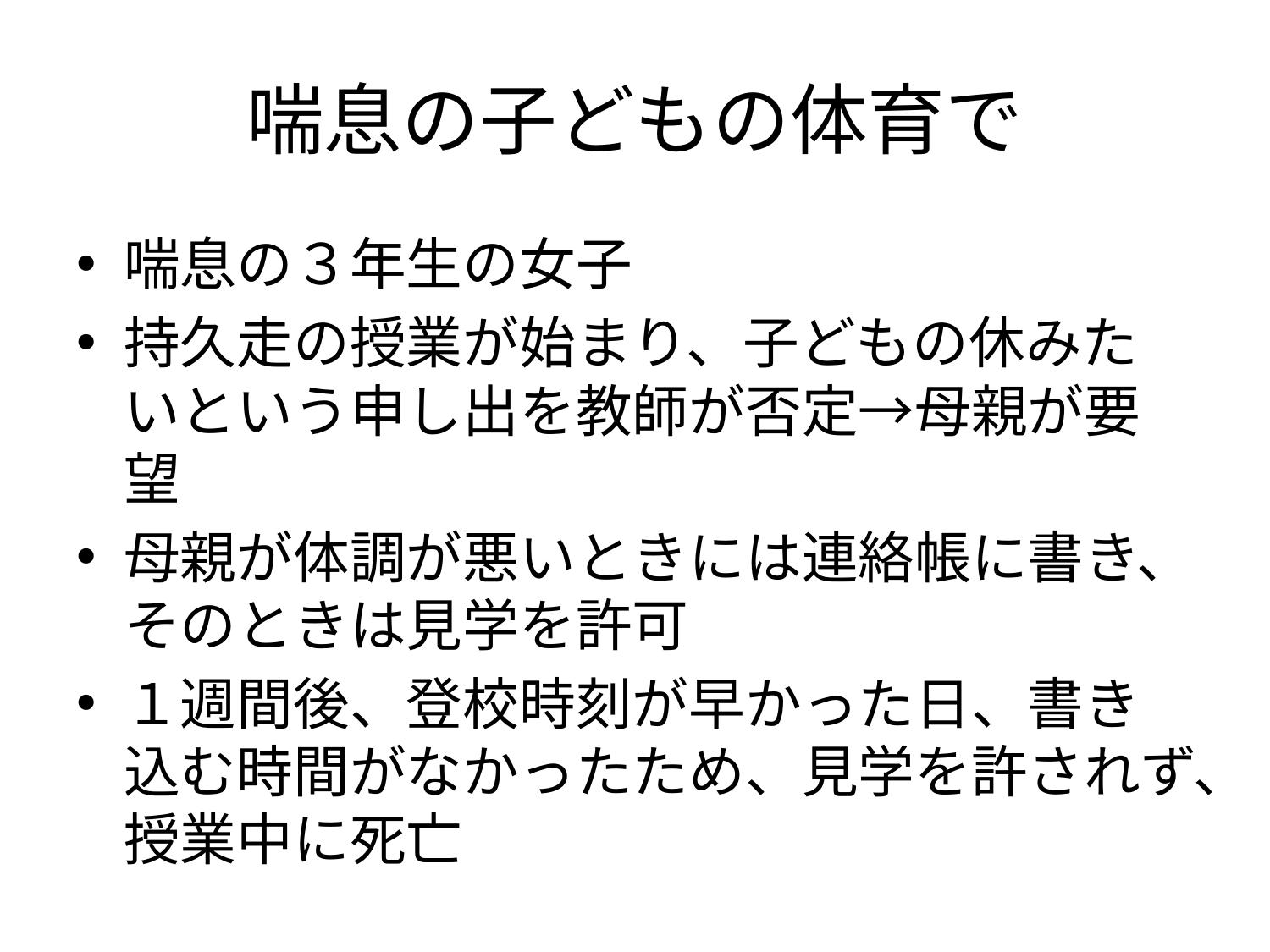

# 喘息の子どもの体育で
喘息の３年生の女子
持久走の授業が始まり、子どもの休みたいという申し出を教師が否定→母親が要望
母親が体調が悪いときには連絡帳に書き、そのときは見学を許可
１週間後、登校時刻が早かった日、書き込む時間がなかったため、見学を許されず、授業中に死亡